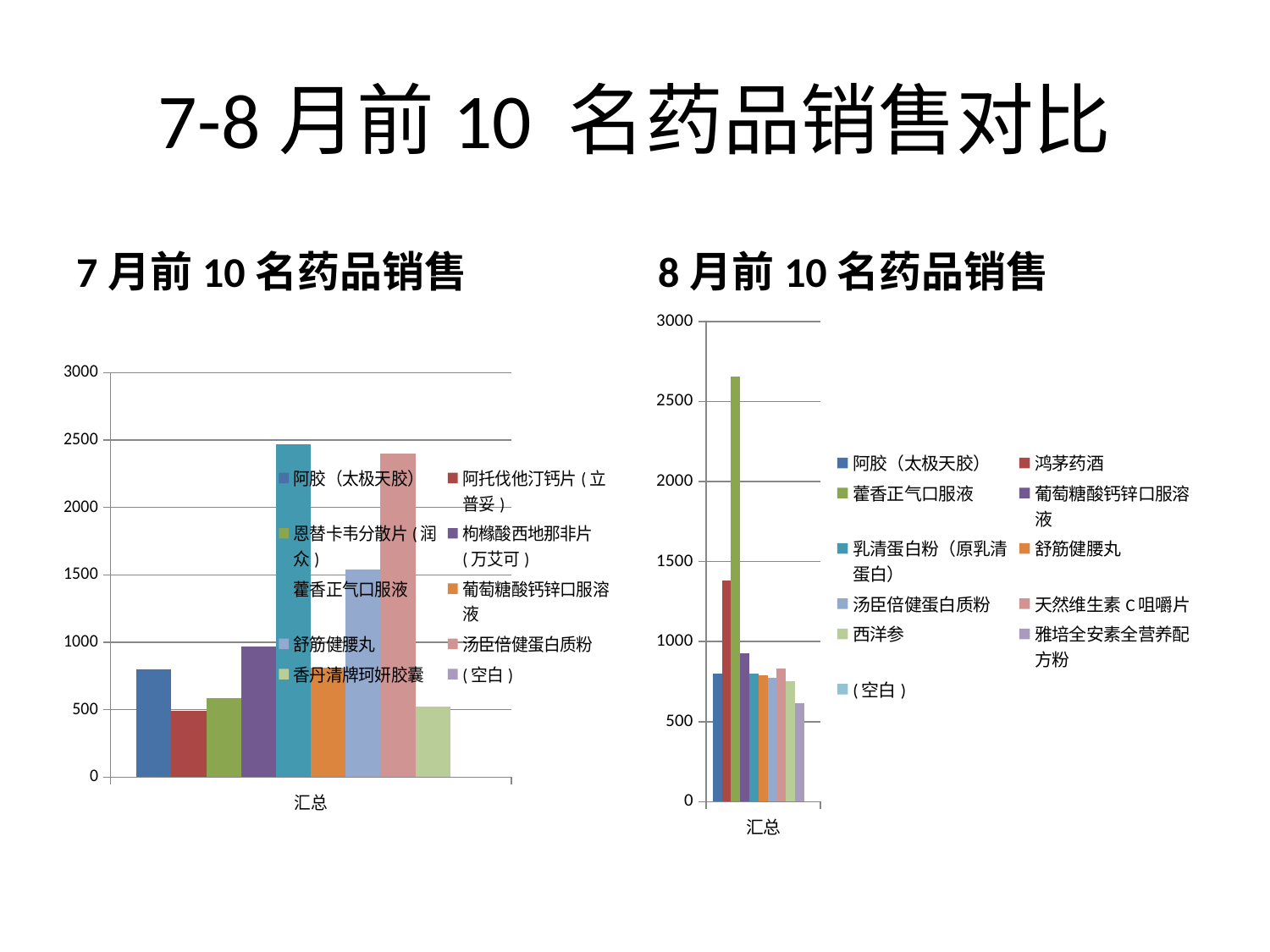

# 7-8月前10 名药品销售对比
7月前10名药品销售
8月前10名药品销售

### Chart

| Category | 阿胶（太极天胶） | 阿托伐他汀钙片(立普妥) | 恩替卡韦分散片(润众) | 枸橼酸西地那非片(万艾可) | 藿香正气口服液 | 葡萄糖酸钙锌口服溶液 | 舒筋健腰丸 | 汤臣倍健蛋白质粉 | 香丹清牌珂妍胶囊 | (空白) |
|---|---|---|---|---|---|---|---|---|---|---|
| 汇总 | 799.0 | 490.5 | 582.56 | 965.0 | 2471.08 | 812.0 | 1540.0 | 2401.2 | 524.48 | None |

### Chart

| Category | 阿胶（太极天胶） | 鸿茅药酒 | 藿香正气口服液 | 葡萄糖酸钙锌口服溶液 | 乳清蛋白粉（原乳清蛋白） | 舒筋健腰丸 | 汤臣倍健蛋白质粉 | 天然维生素C咀嚼片 | 西洋参 | 雅培全安素全营养配方粉 | (空白) |
|---|---|---|---|---|---|---|---|---|---|---|---|
| 汇总 | 799.0 | 1380.0 | 2657.29 | 928.0 | 798.0 | 790.0 | 776.04 | 830.0 | 752.0 | 613.6 | None |